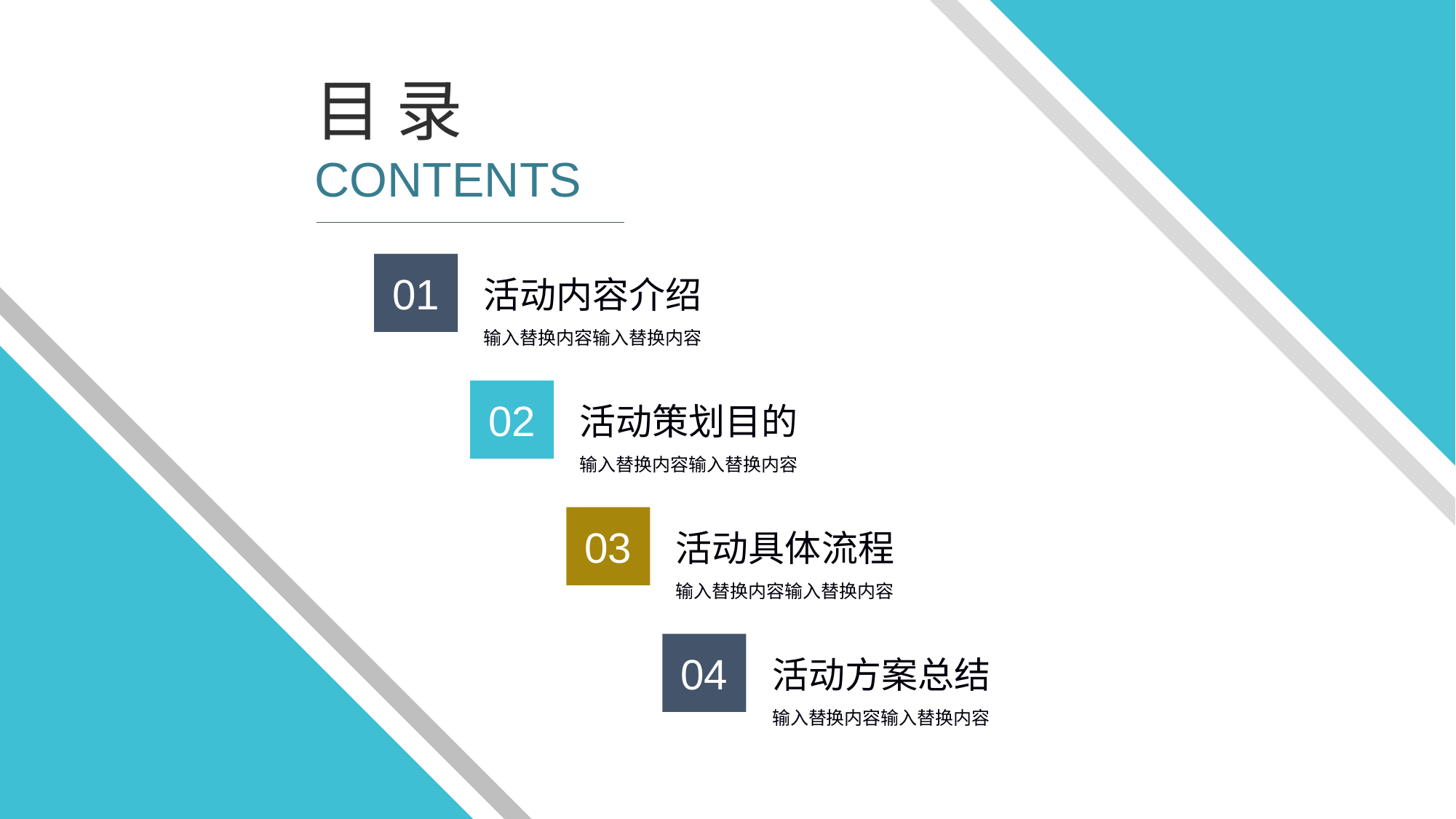

目 录 CONTENTS
活动内容介绍
输入替换内容输入替换内容
01

活动策划目的
输入替换内容输入替换内容
02
活动具体流程
输入替换内容输入替换内容
03
活动方案总结
输入替换内容输入替换内容
04